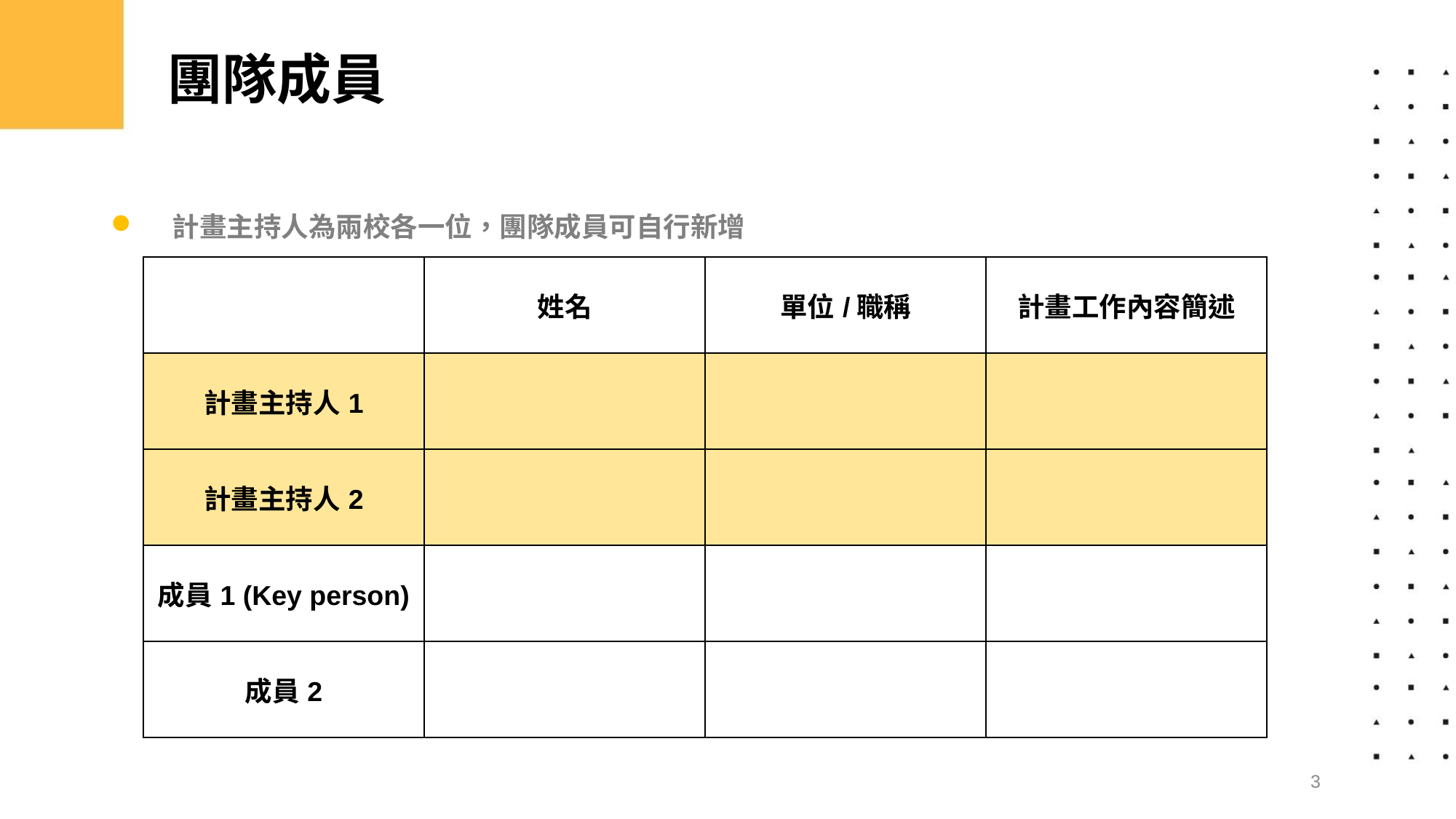

# 團隊成員
計畫主持人為兩校各一位，團隊成員可自行新增

|  | 姓名 | 單位/職稱 | 計畫工作內容簡述 |
| --- | --- | --- | --- |
| 計畫主持人1 |  |  |  |
| 計畫主持人2 |  |  |  |
| 成員1 (Key person) |  |  |  |
| 成員2 |  |  |  |
3